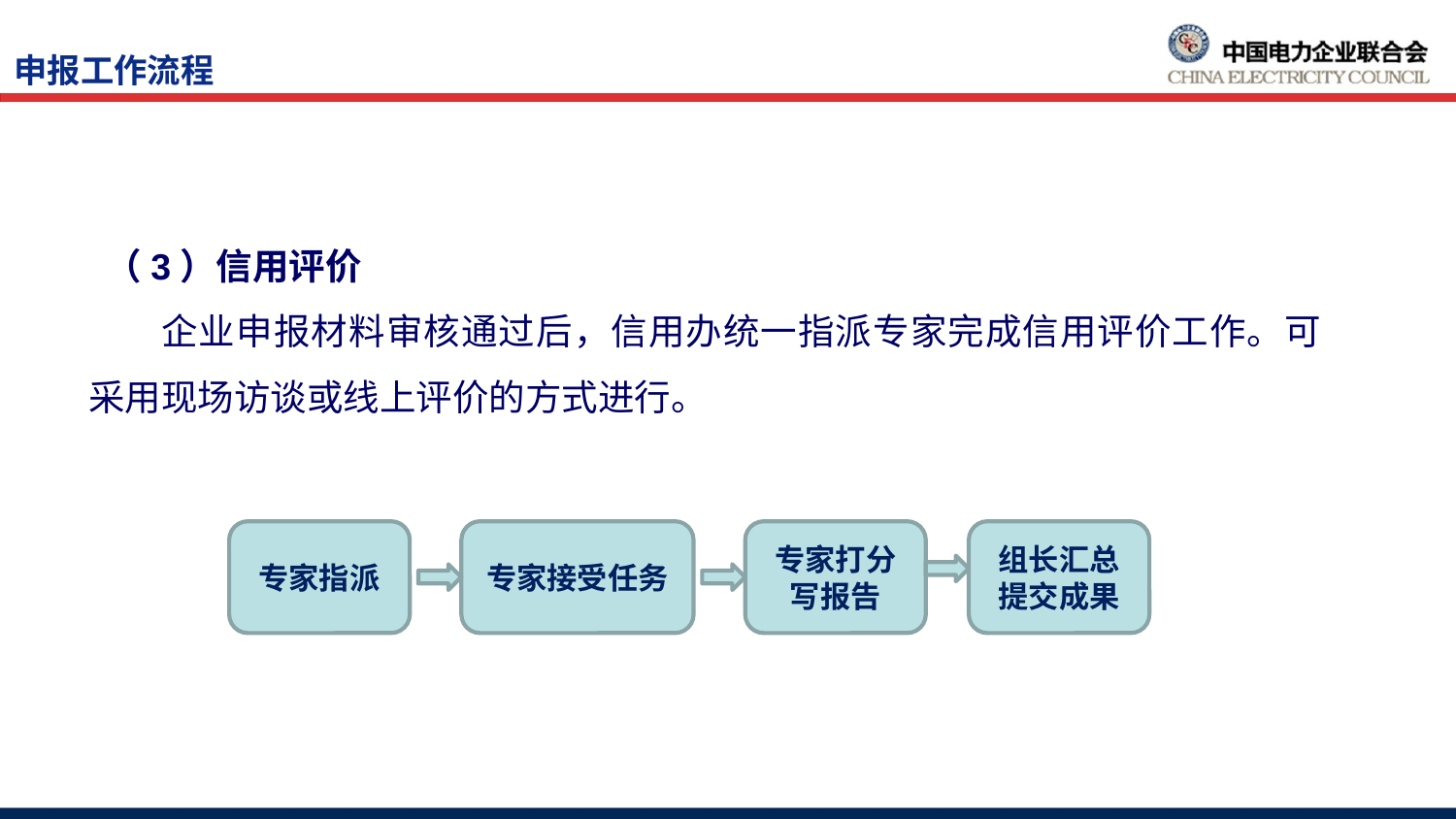

申报工作流程
 （3）信用评价
企业申报材料审核通过后，信用办统一指派专家完成信用评价工作。可采用现场访谈或线上评价的方式进行。
专家指派
专家接受任务
专家打分
写报告
组长汇总提交成果